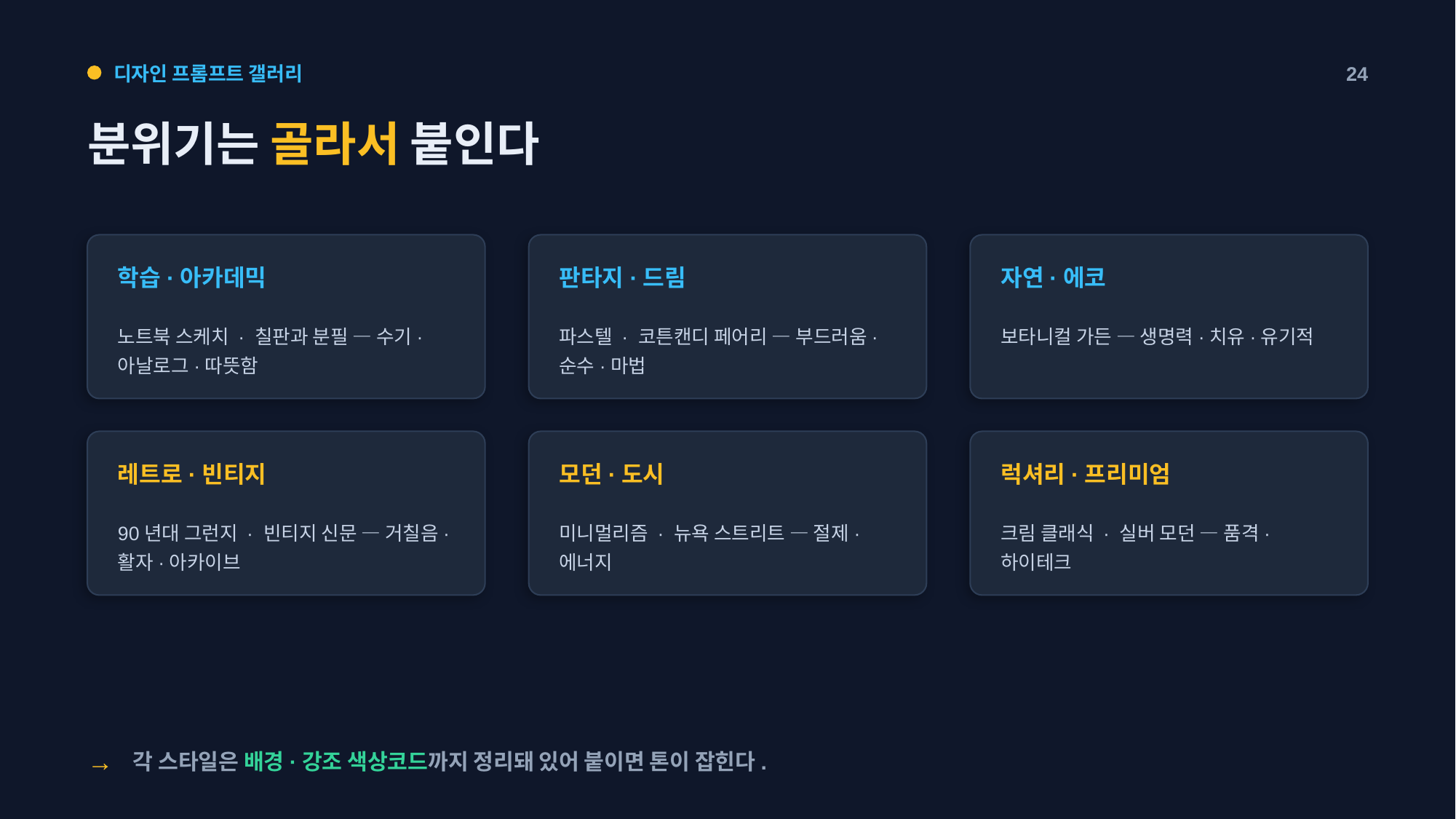

디자인 프롬프트 갤러리
24

분위기는 골라서 붙인다

학습·아카데믹
판타지·드림
자연·에코
노트북 스케치 · 칠판과 분필 — 수기·아날로그·따뜻함
파스텔 · 코튼캔디 페어리 — 부드러움·순수·마법
보타니컬 가든 — 생명력·치유·유기적

레트로·빈티지
모던·도시
럭셔리·프리미엄
90년대 그런지 · 빈티지 신문 — 거칠음·활자·아카이브
미니멀리즘 · 뉴욕 스트리트 — 절제·에너지
크림 클래식 · 실버 모던 — 품격·하이테크
→
각 스타일은 배경·강조 색상코드까지 정리돼 있어 붙이면 톤이 잡힌다.